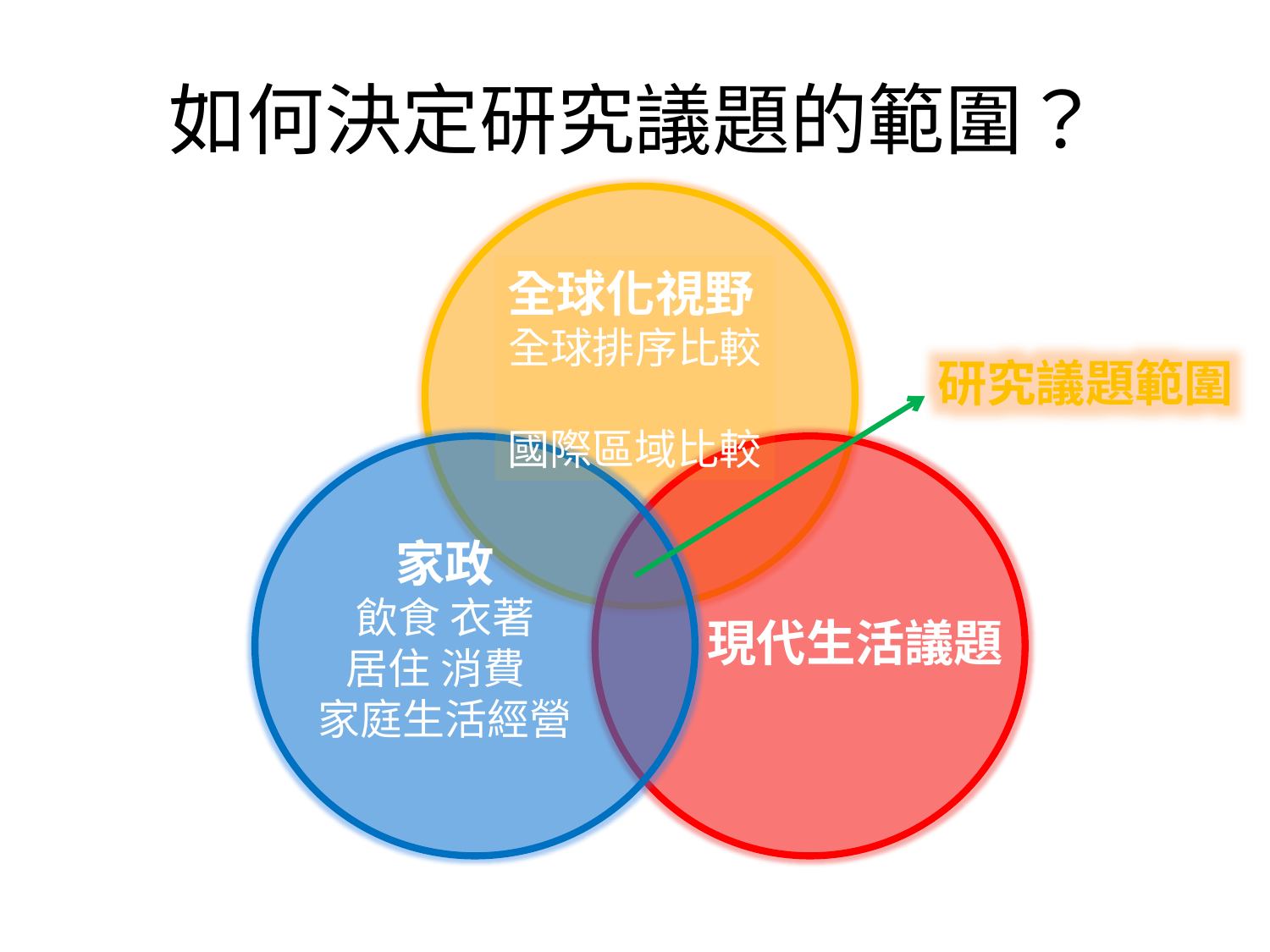

# 如何決定研究議題的範圍？

全球化視野
全球排序比較
國際區域比較
研究議題範圍

家政
飲食 衣著
居住 消費
家庭生活經營
現代生活議題